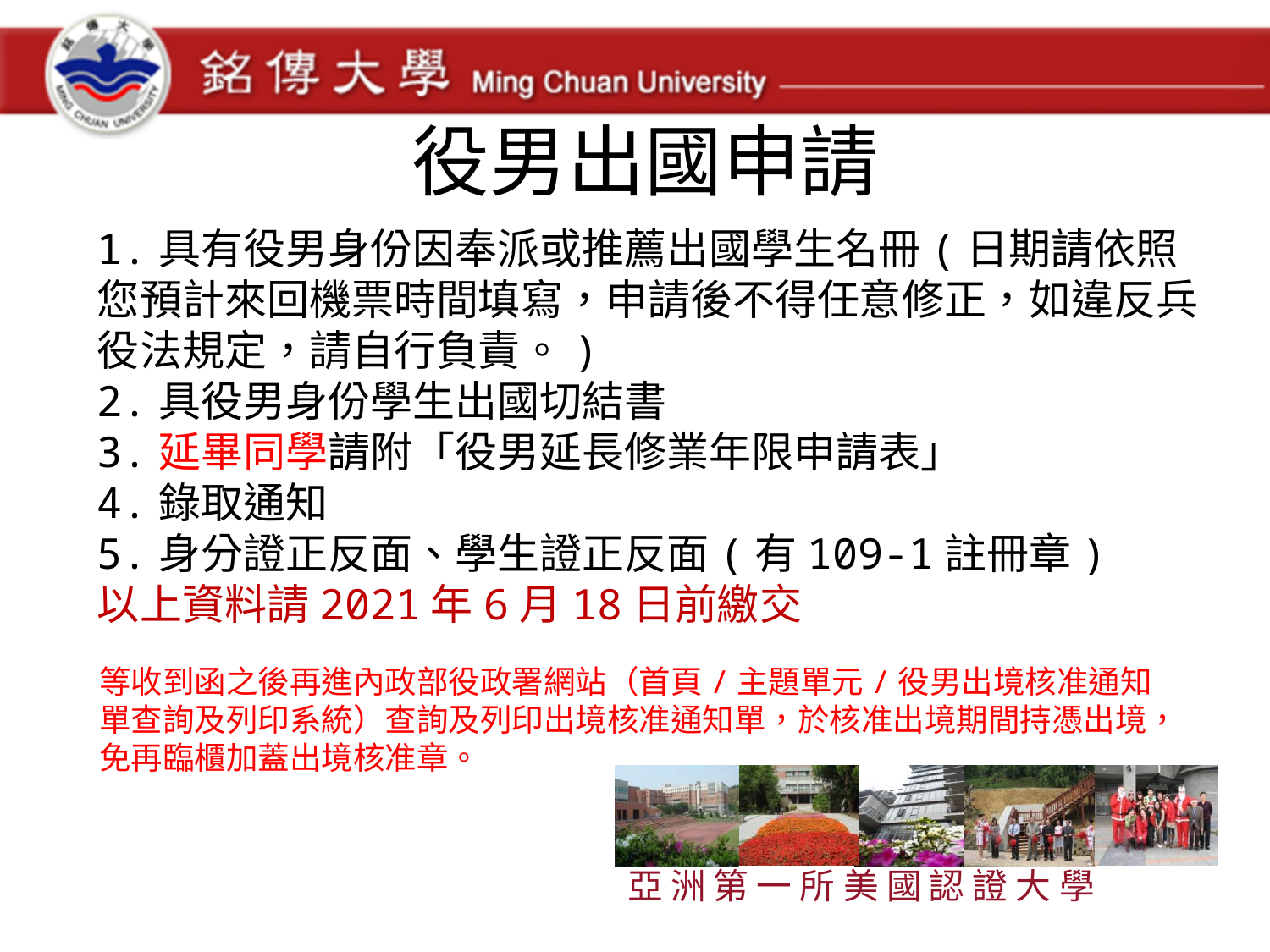

# 役男出國申請
1.具有役男身份因奉派或推薦出國學生名冊(日期請依照您預計來回機票時間填寫，申請後不得任意修正，如違反兵役法規定，請自行負責。)
2.具役男身份學生出國切結書
3.延畢同學請附「役男延長修業年限申請表」
4.錄取通知
5.身分證正反面、學生證正反面(有109-1註冊章)
以上資料請2021年6月18日前繳交
等收到函之後再進內政部役政署網站（首頁/主題單元/役男出境核准通知單查詢及列印系統）查詢及列印出境核准通知單，於核准出境期間持憑出境，免再臨櫃加蓋出境核准章。